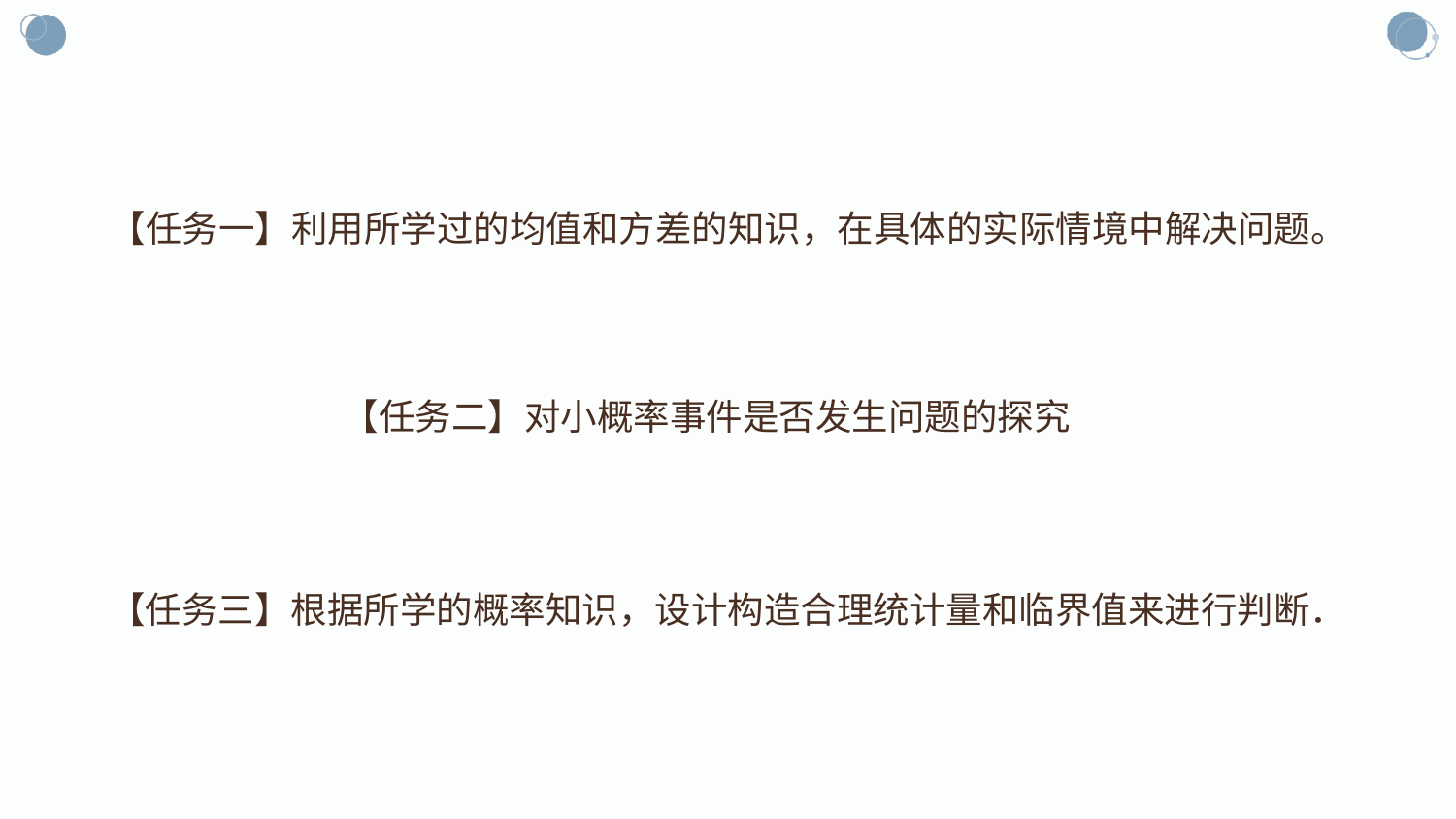

【任务一】利用所学过的均值和方差的知识，在具体的实际情境中解决问题。
【任务二】对小概率事件是否发生问题的探究
【任务三】根据所学的概率知识，设计构造合理统计量和临界值来进行判断．